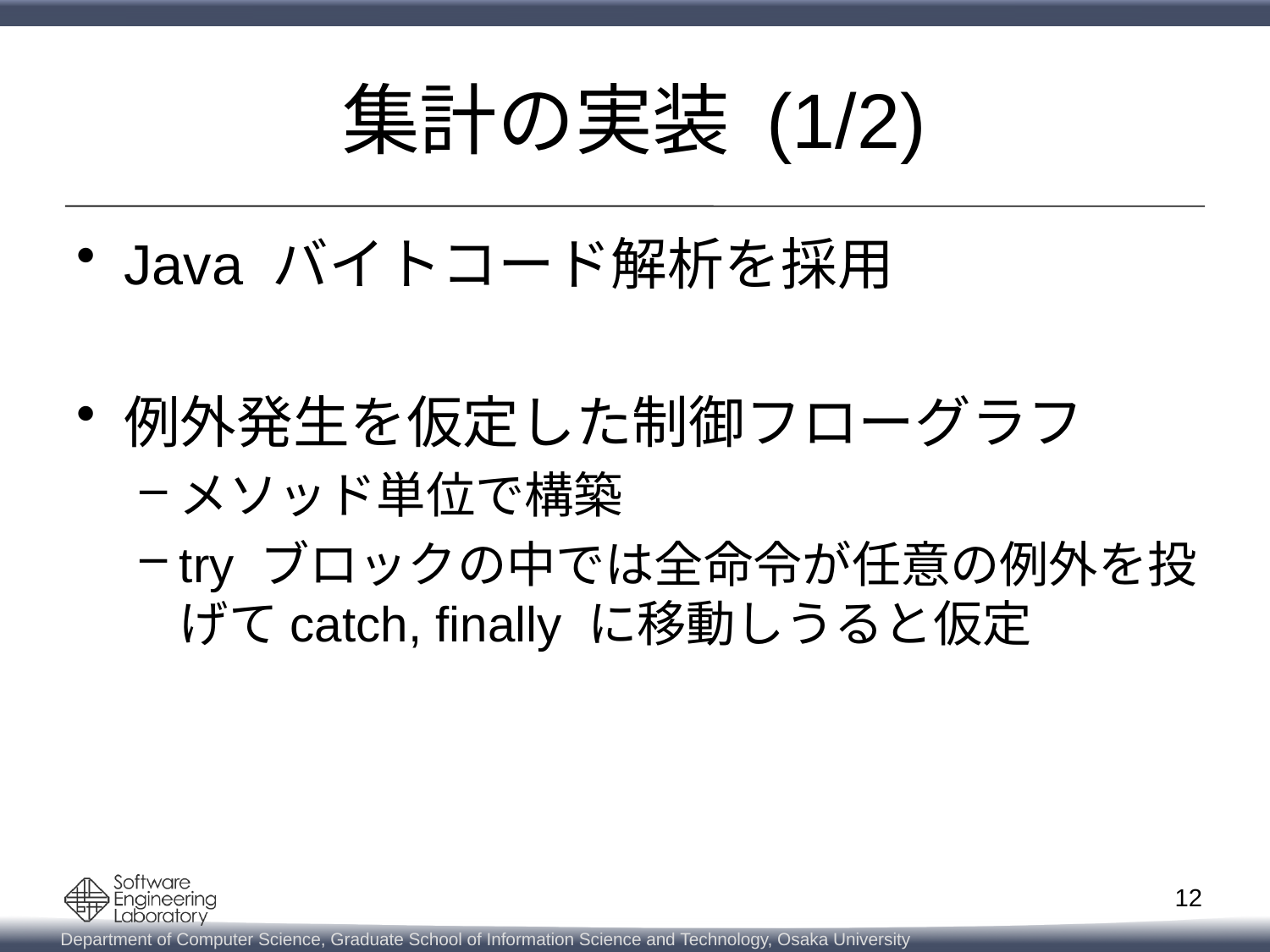

# 集計の実装 (1/2)
Java バイトコード解析を採用

例外発生を仮定した制御フローグラフ
メソッド単位で構築
try ブロックの中では全命令が任意の例外を投げてcatch, finally に移動しうると仮定
12